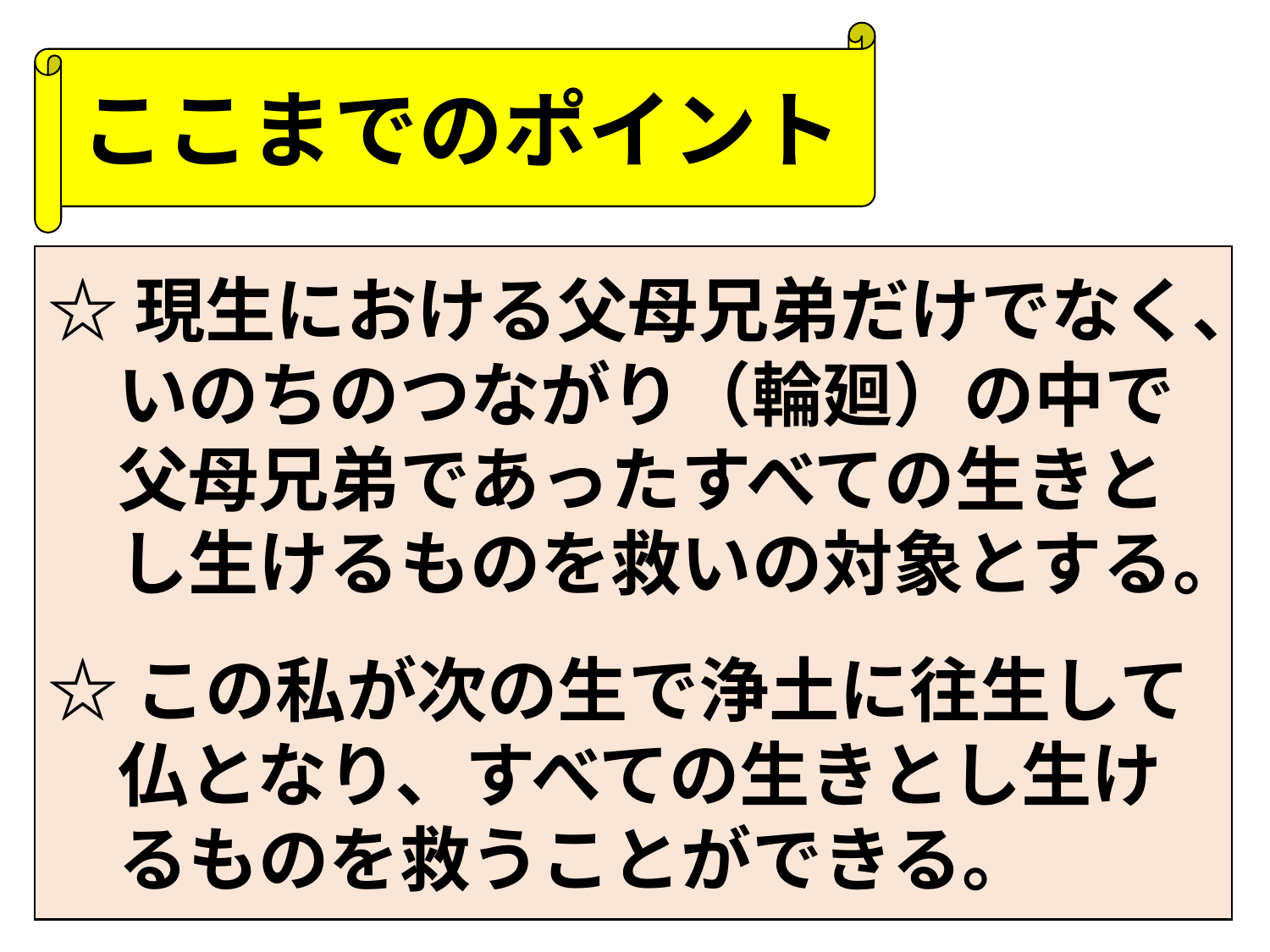

ここまでのポイント
☆現生における父母兄弟だけでなく、
　いのちのつながり（輪廻）の中で
　父母兄弟であったすべての生きと
　し生けるものを救いの対象とする。

☆この私が次の生で浄土に往生して
　仏となり、すべての生きとし生け
　るものを救うことができる。